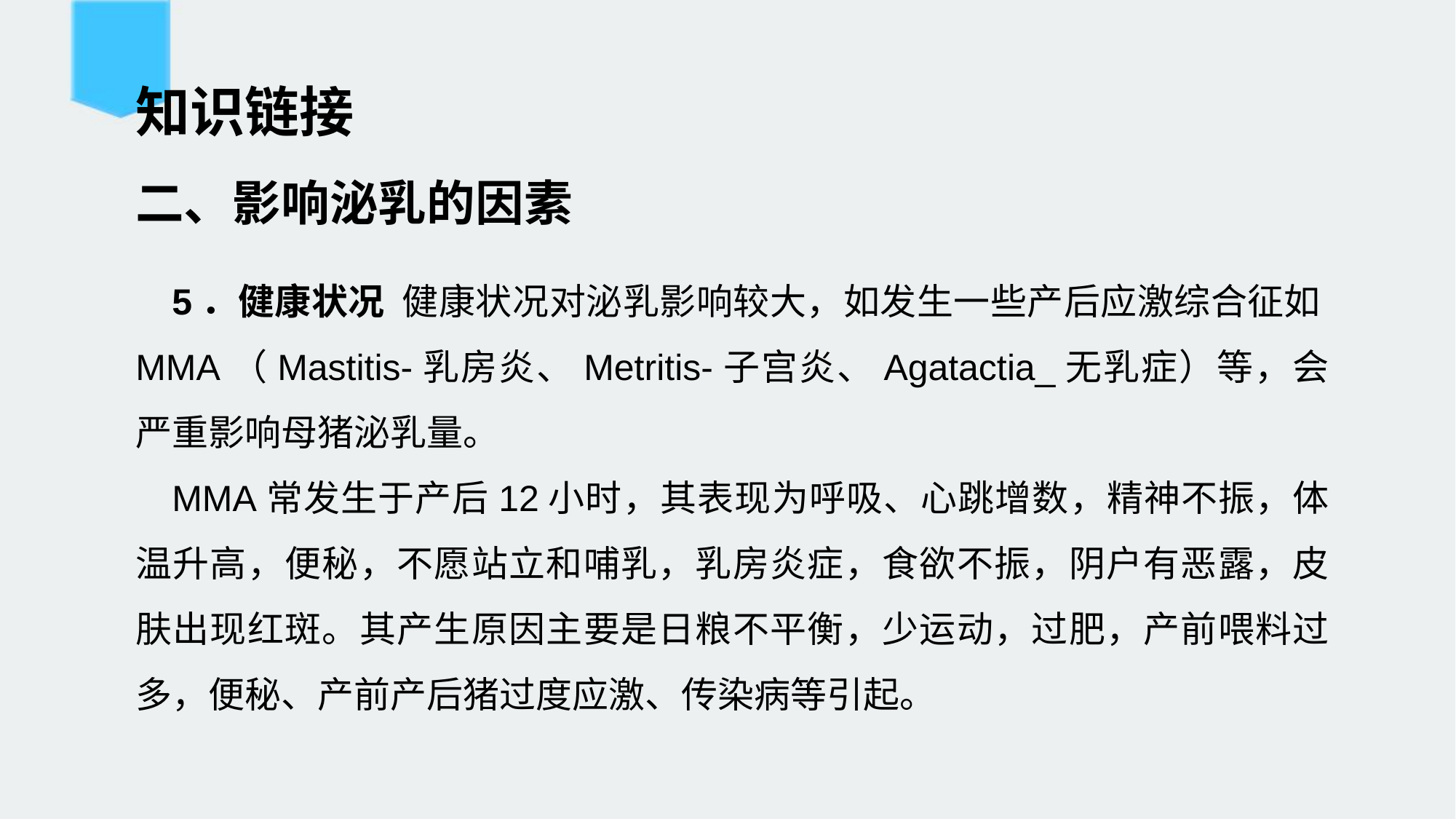

知识链接
二、影响泌乳的因素
5．健康状况  健康状况对泌乳影响较大，如发生一些产后应激综合征如MMA（Mastitis-乳房炎、Metritis-子宫炎、Agatactia_无乳症）等，会严重影响母猪泌乳量。
MMA常发生于产后12小时，其表现为呼吸、心跳增数，精神不振，体温升高，便秘，不愿站立和哺乳，乳房炎症，食欲不振，阴户有恶露，皮肤出现红斑。其产生原因主要是日粮不平衡，少运动，过肥，产前喂料过多，便秘、产前产后猪过度应激、传染病等引起。